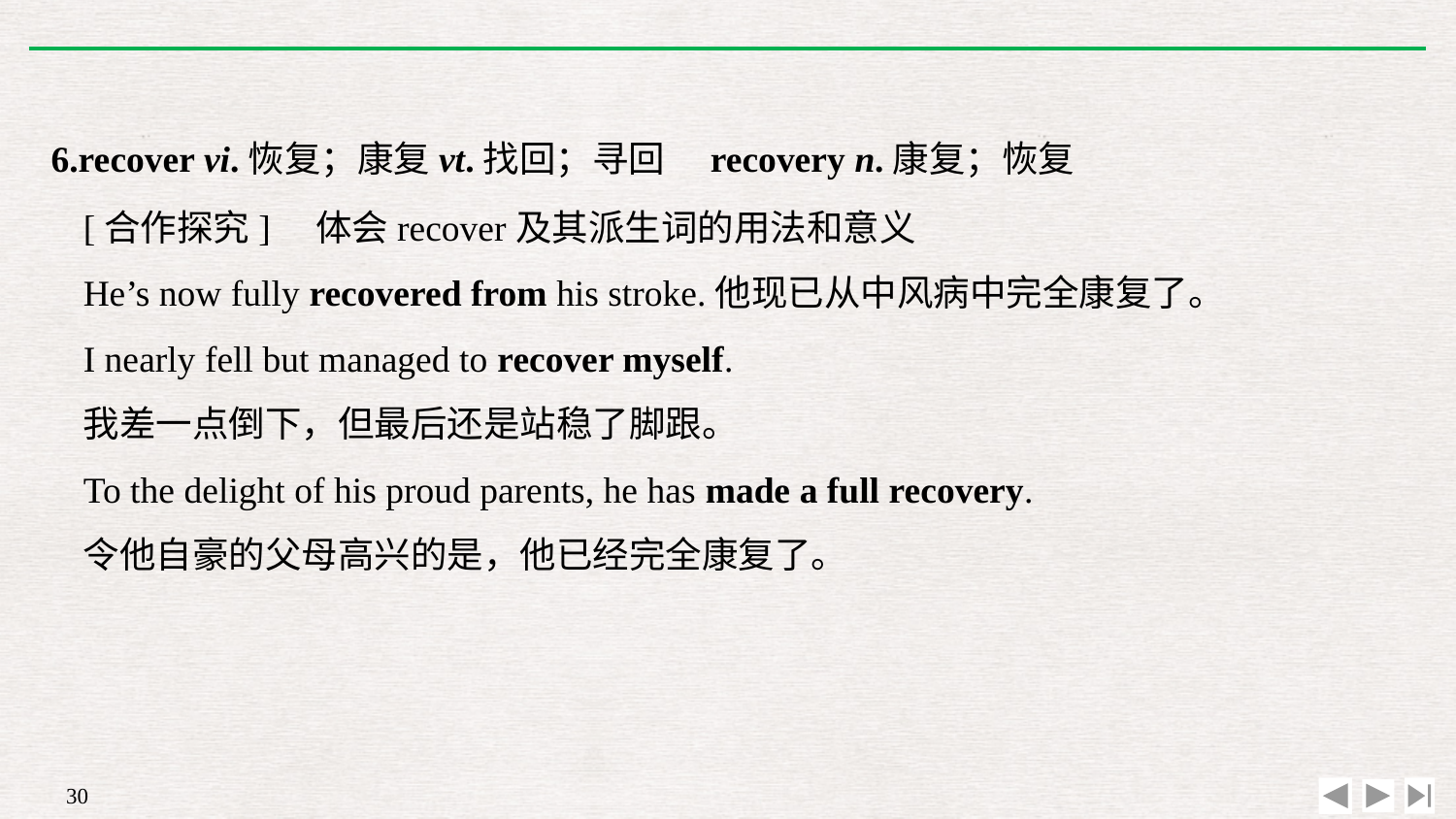

6.recover vi.恢复；康复vt.找回；寻回　recovery n.康复；恢复
[合作探究]　体会recover及其派生词的用法和意义
He’s now fully recovered from his stroke.他现已从中风病中完全康复了。
I nearly fell but managed to recover myself.
我差一点倒下，但最后还是站稳了脚跟。
To the delight of his proud parents, he has made a full recovery.
令他自豪的父母高兴的是，他已经完全康复了。